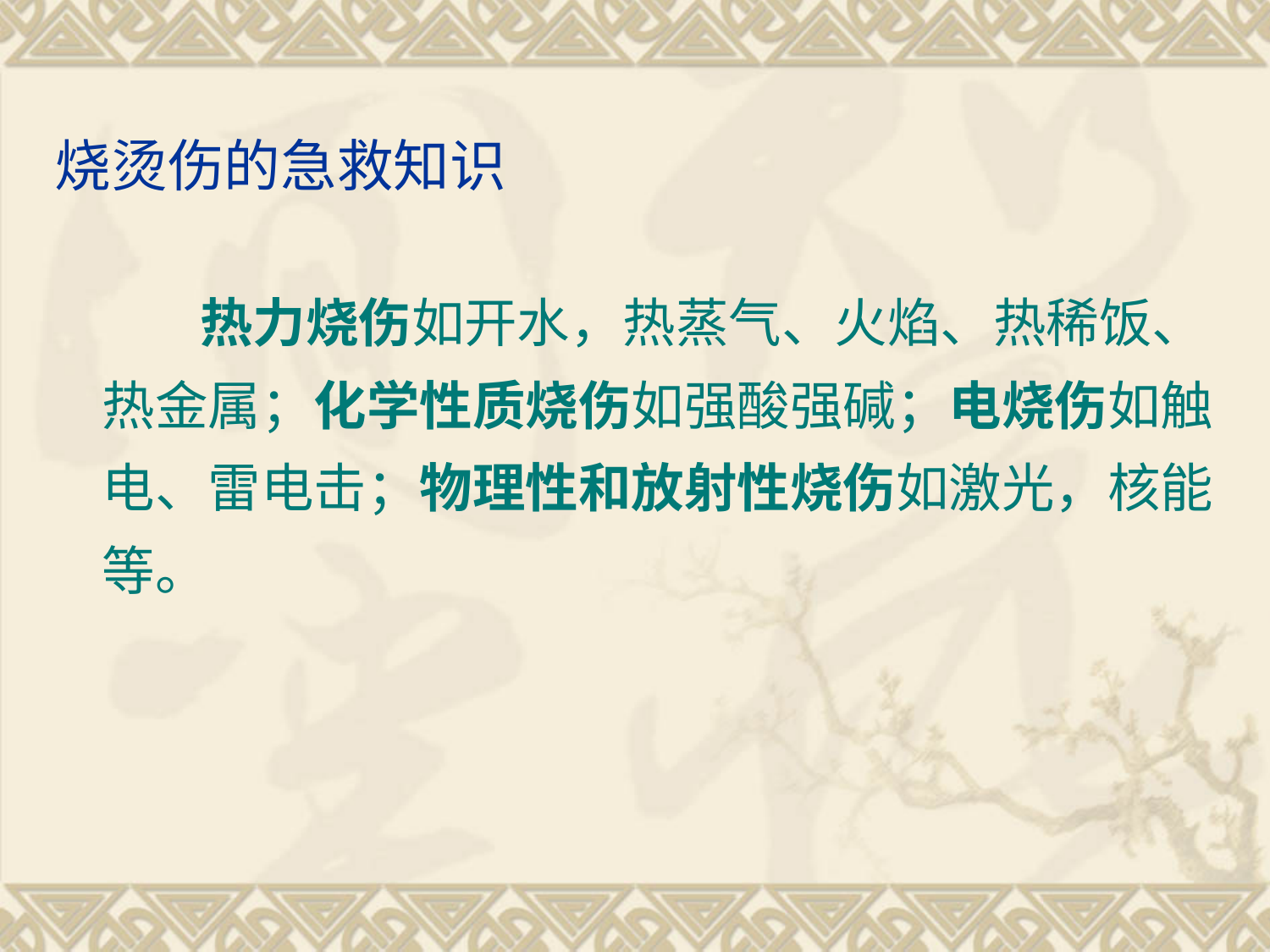

烧烫伤的急救知识
           热力烧伤如开水，热蒸气、火焰、热稀饭、热金属；化学性质烧伤如强酸强碱；电烧伤如触电、雷电击；物理性和放射性烧伤如激光，核能等。